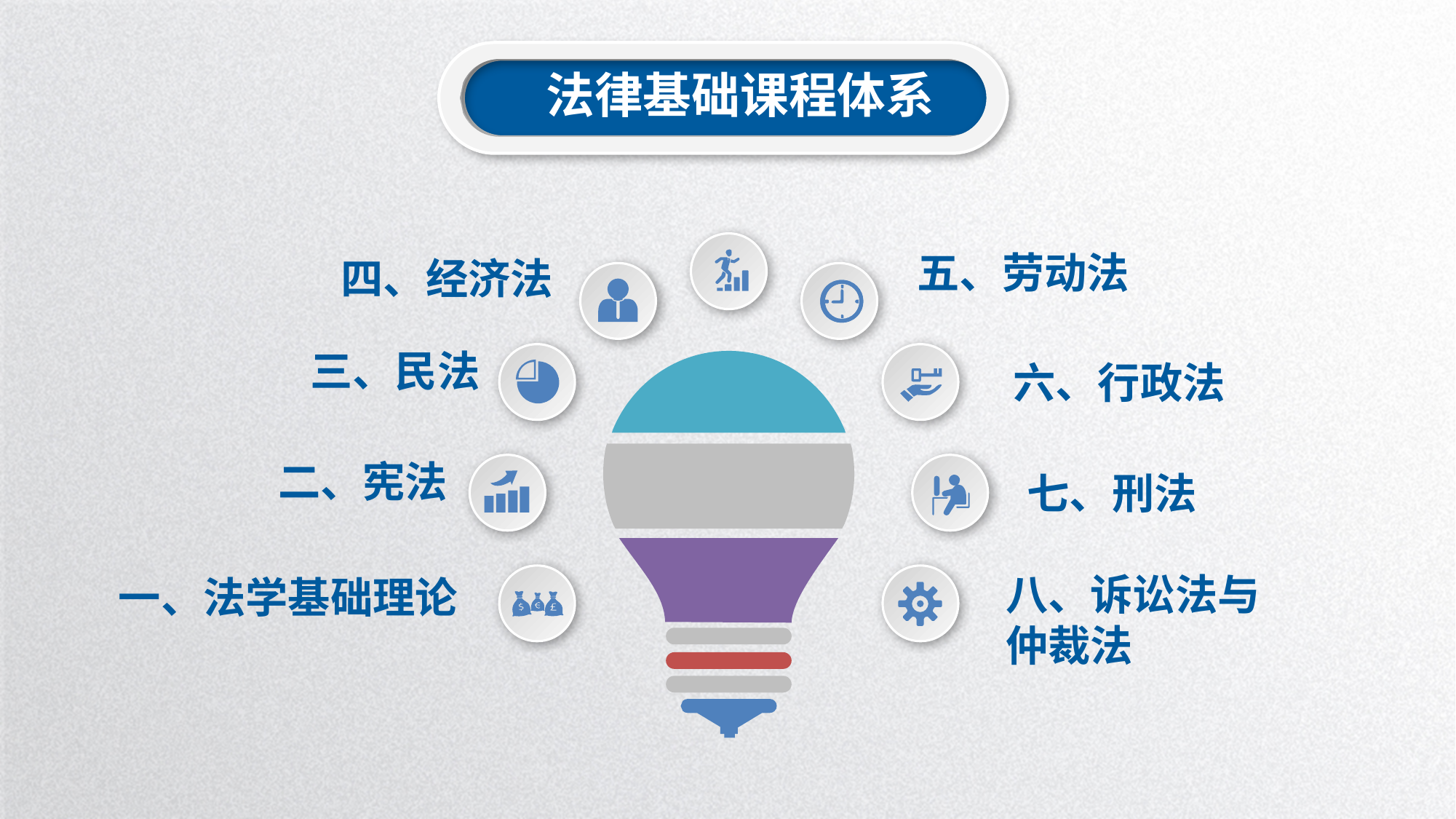

法律基础课程体系

五、劳动法
四、经济法

三、民法

六、行政法

二、宪法

七、刑法

八、诉讼法与仲裁法
      一、法学基础理论